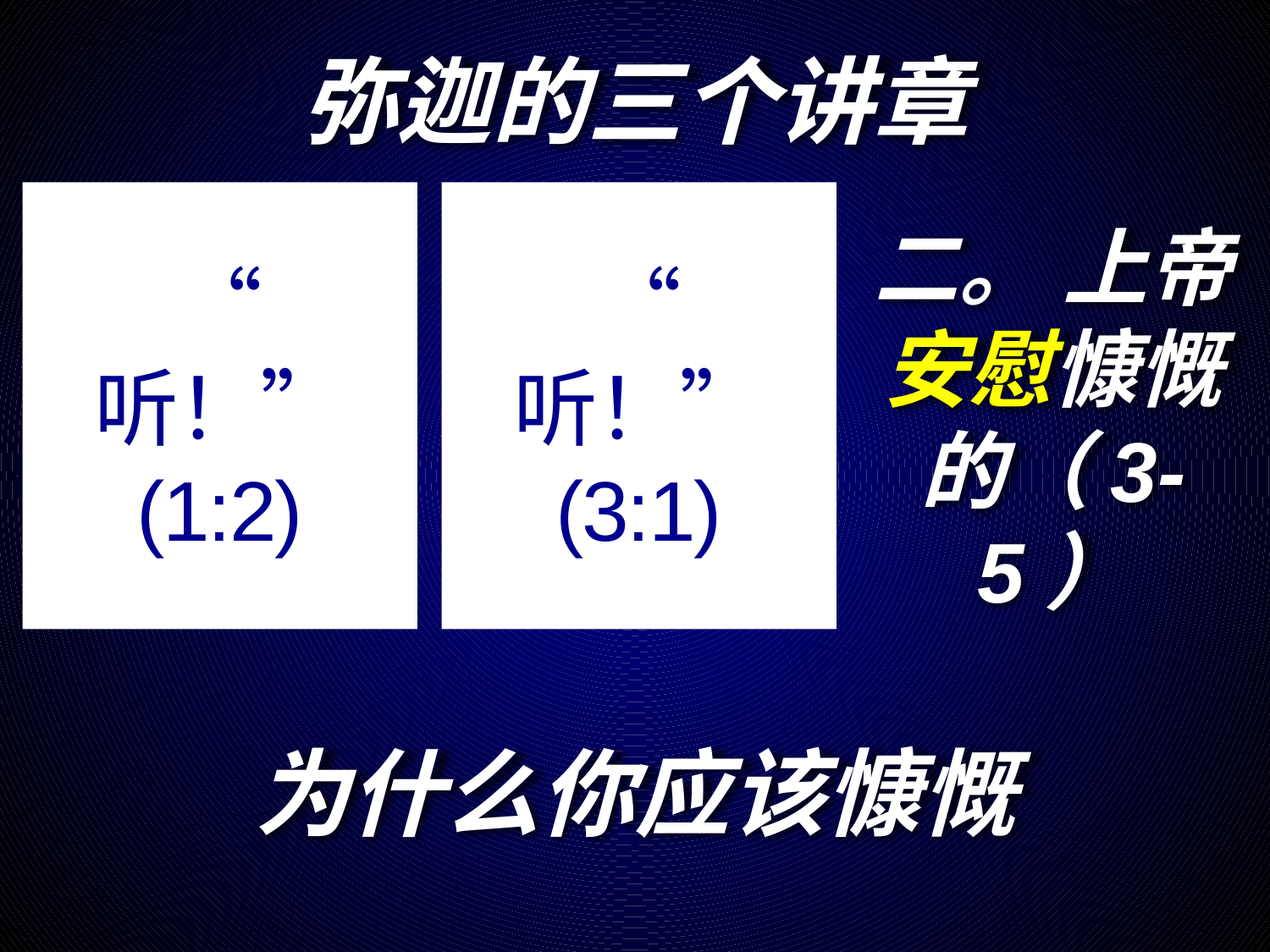

弥迦的三个讲章
二。 上帝安慰慷慨的（3-5）
“ 听！”
(1:2)
“ 听！”
(3:1)
为什么你应该慷慨